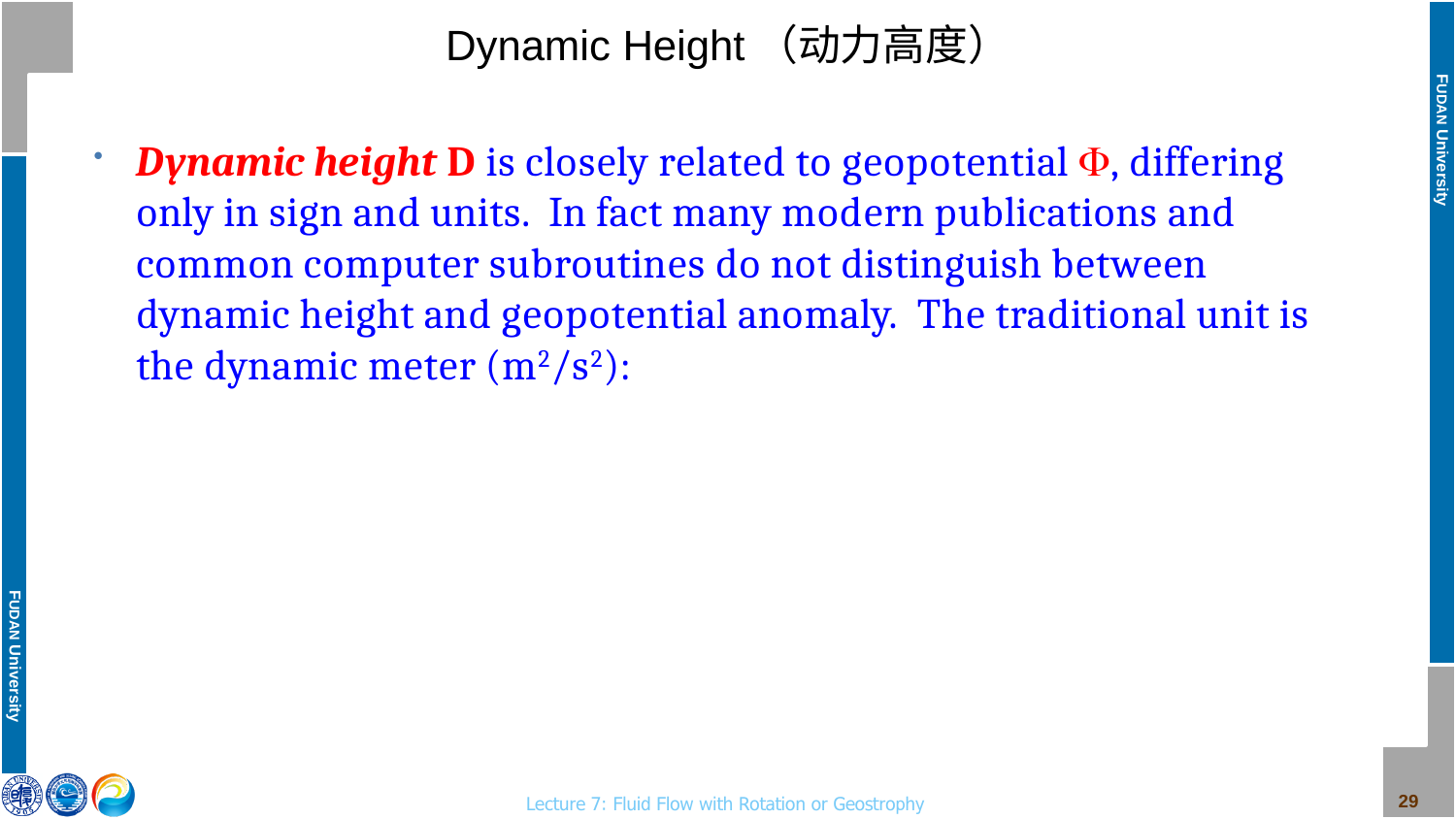

# Dynamic Height（动力高度）
Dynamic height D is closely related to geopotential Φ, differing only in sign and units.  In fact many modern publications and common computer subroutines do not distinguish between dynamic height and geopotential anomaly.  The traditional unit is the dynamic meter (m2/s2):